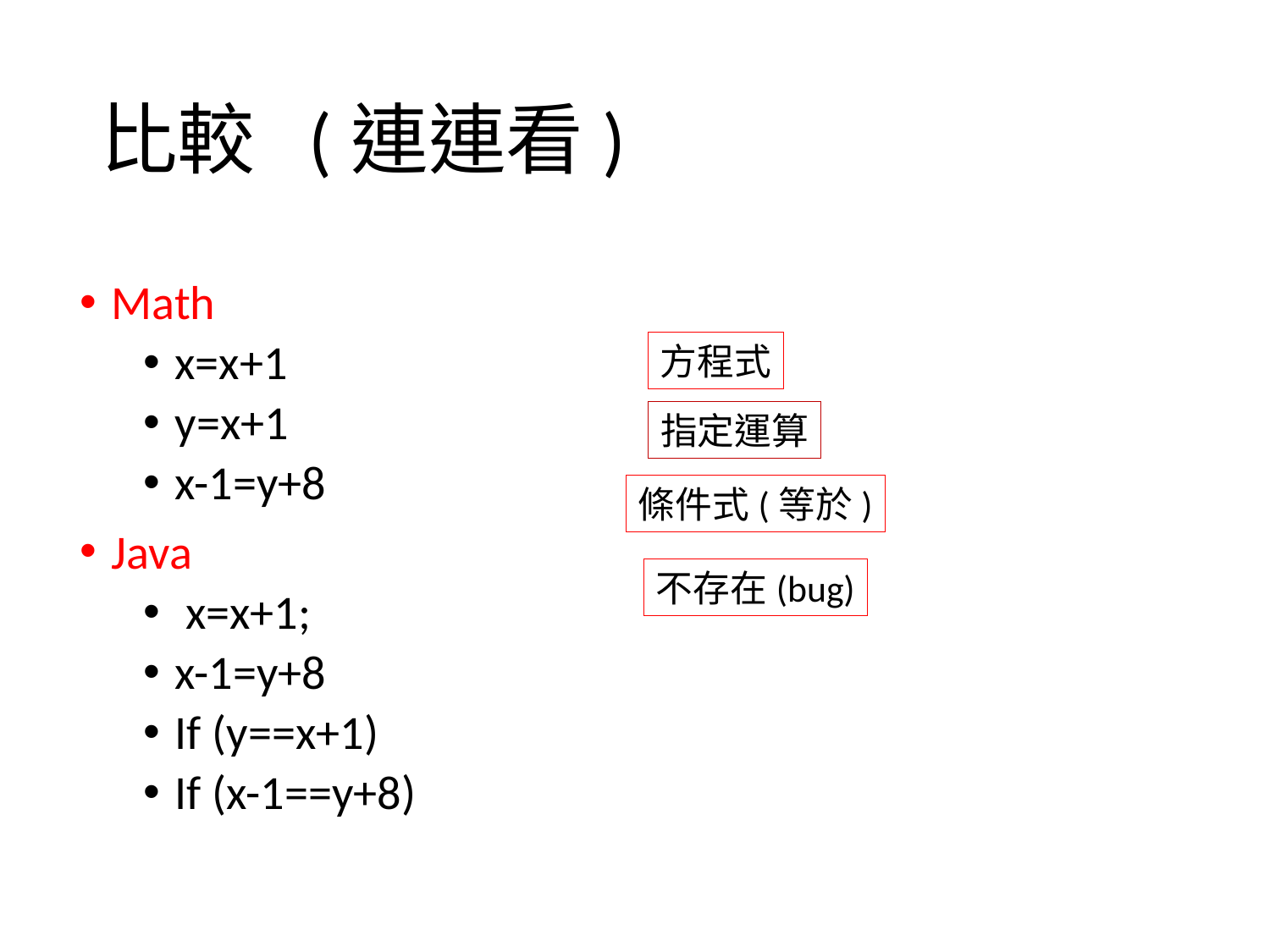

# 比較  (連連看)
Math
x=x+1
y=x+1
x-1=y+8
Java
 x=x+1;
x-1=y+8
If (y==x+1)
If (x-1==y+8)

方程式
指定運算
條件式(等於)
不存在(bug)